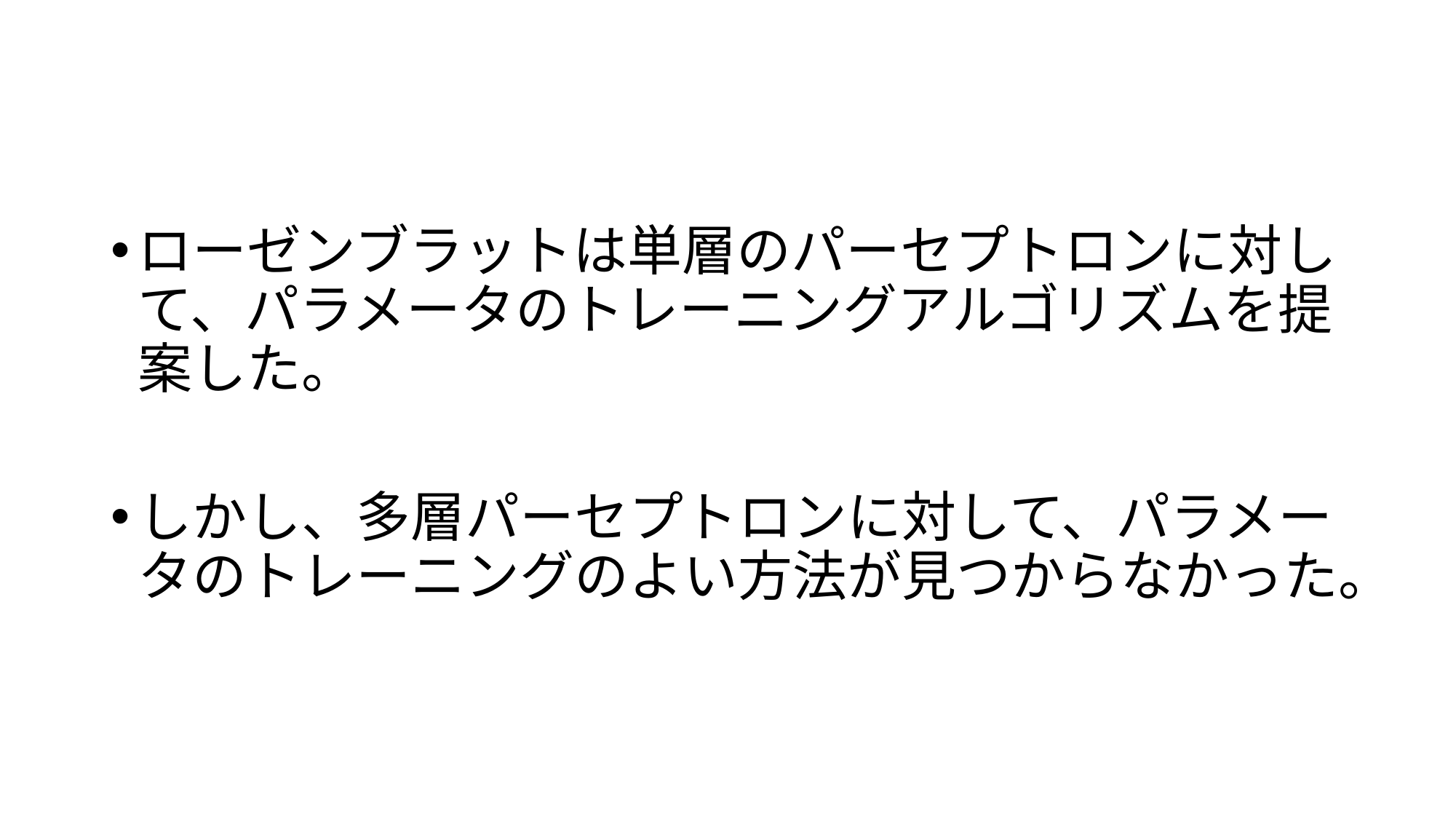

#
ローゼンブラットは単層のパーセプトロンに対して、パラメータのトレーニングアルゴリズムを提案した。

しかし、多層パーセプトロンに対して、パラメータのトレーニングのよい方法が見つからなかった。